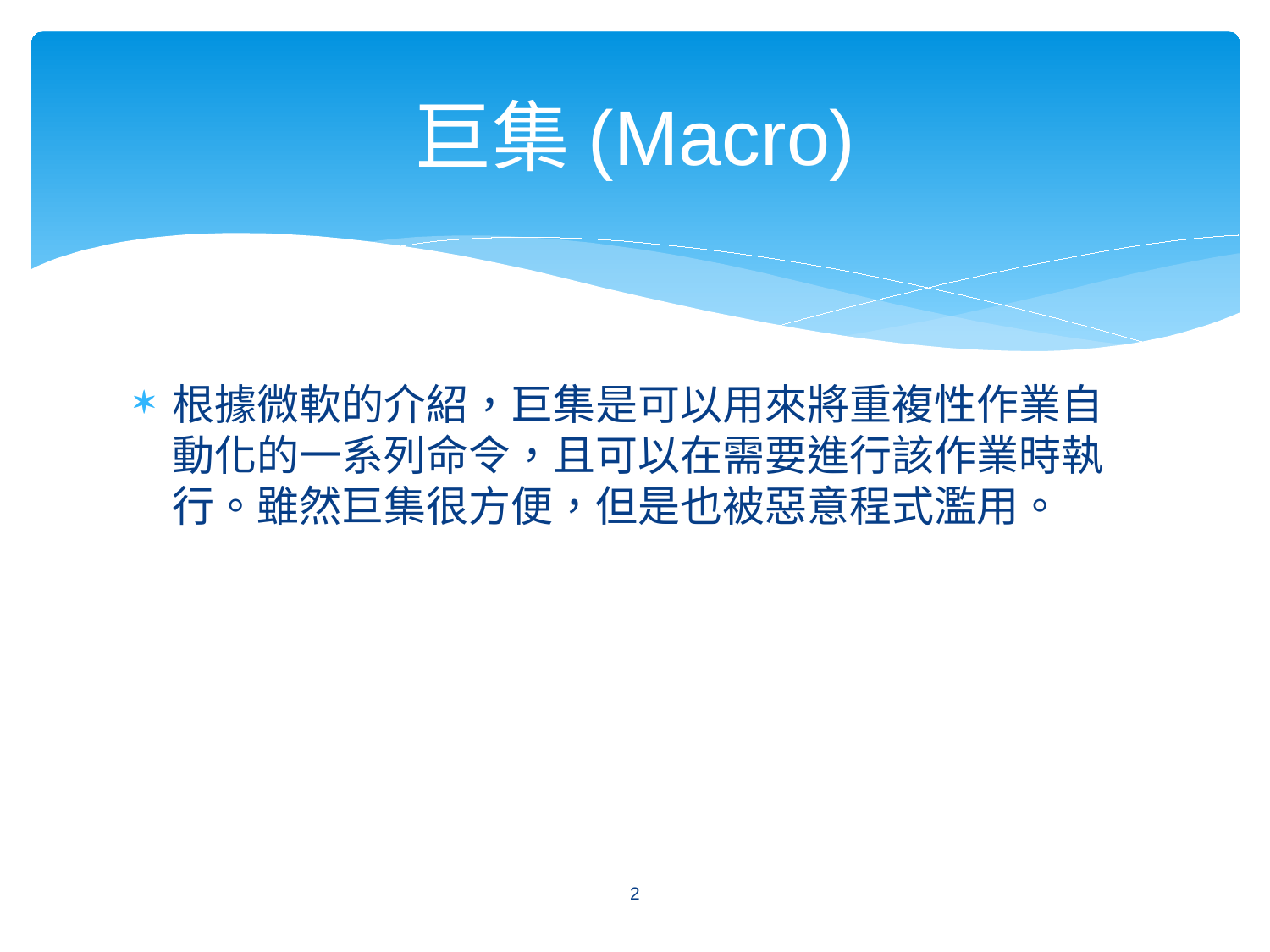

# 巨集(Macro)
根據微軟的介紹，巨集是可以用來將重複性作業自動化的一系列命令，且可以在需要進行該作業時執行。雖然巨集很方便，但是也被惡意程式濫用。

2